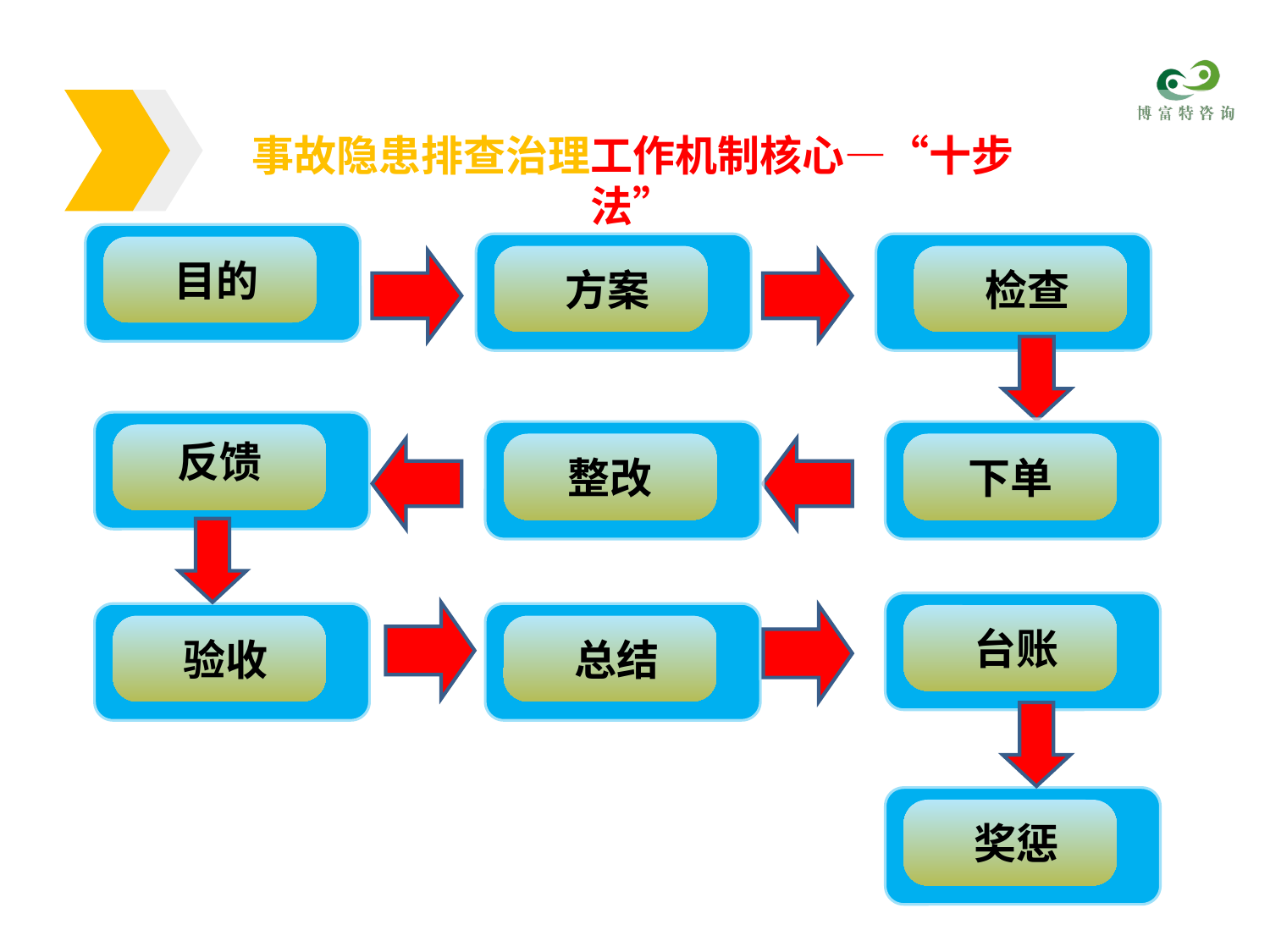

事故隐患排查治理工作机制核心—“十步法”

      目的

      方案

      检查

反馈

整改

下单

      台账

      验收

      总结

      奖惩